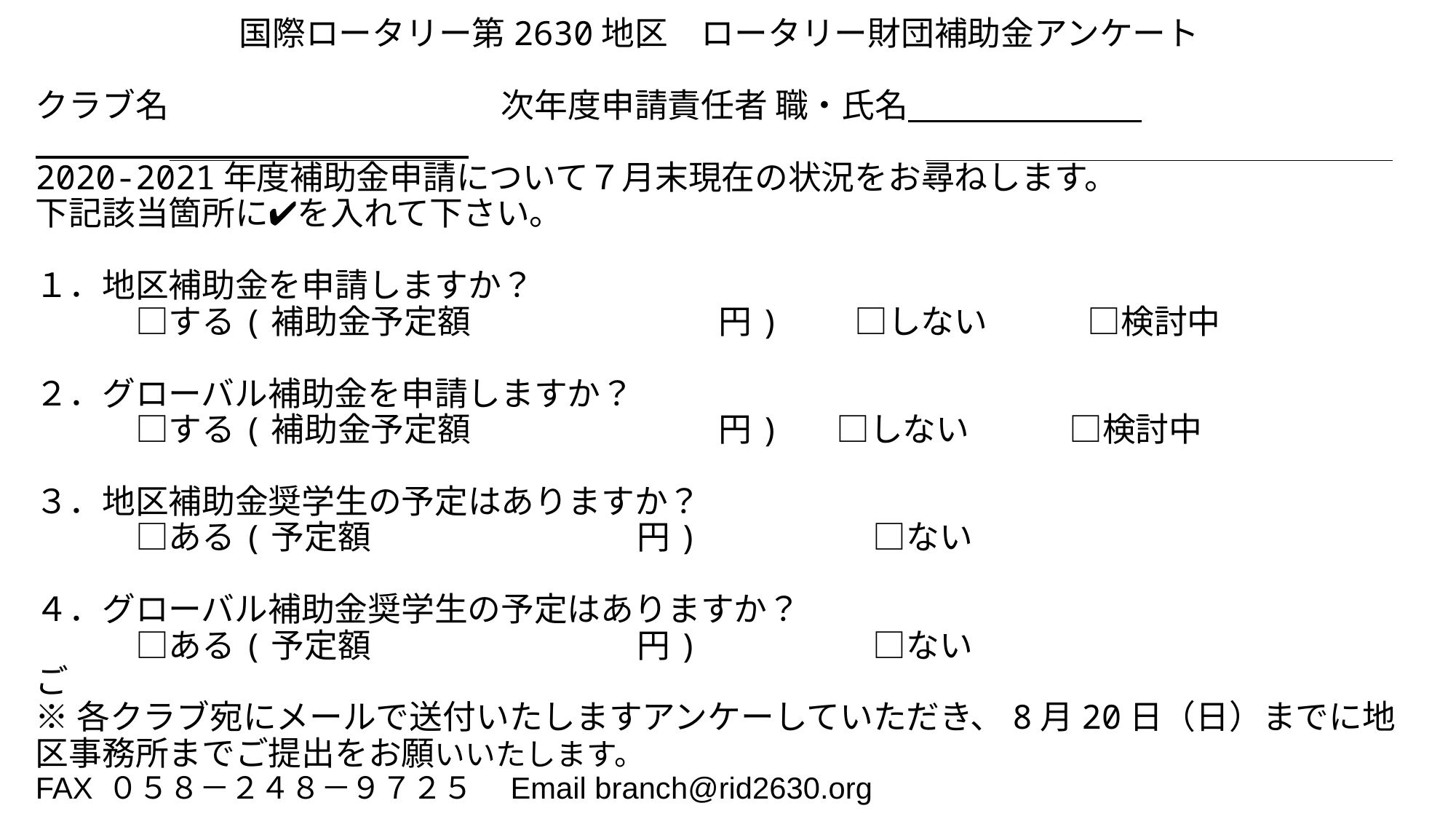

国際ロータリー第2630地区　ロータリー財団補助金アンケート

クラブ名　　　　　　　　　　次年度申請責任者 職・氏名

2020-2021年度補助金申請について７月末現在の状況をお尋ねします。
下記該当箇所に✔を入れて下さい。

１．地区補助金を申請しますか？
　　　□する(補助金予定額　　　　　  　　円)　　□しない　　　□検討中

２．グローバル補助金を申請しますか？
　　　□する(補助金予定額　　　　　　  　円)　  □しない　　　□検討中

３．地区補助金奨学生の予定はありますか？
　　　□ある(予定額　　　　　　　　円)　　　　　□ない

４．グローバル補助金奨学生の予定はありますか？
　　　□ある(予定額　　　　　　　　円)　　　　　□ない
ご
※各クラブ宛にメールで送付いたしますアンケーしていただき、8月20日（日）までに地区事務所までご提出をお願いいたします。
FAX ０５８－２４８－９７２５　Email branch@rid2630.org